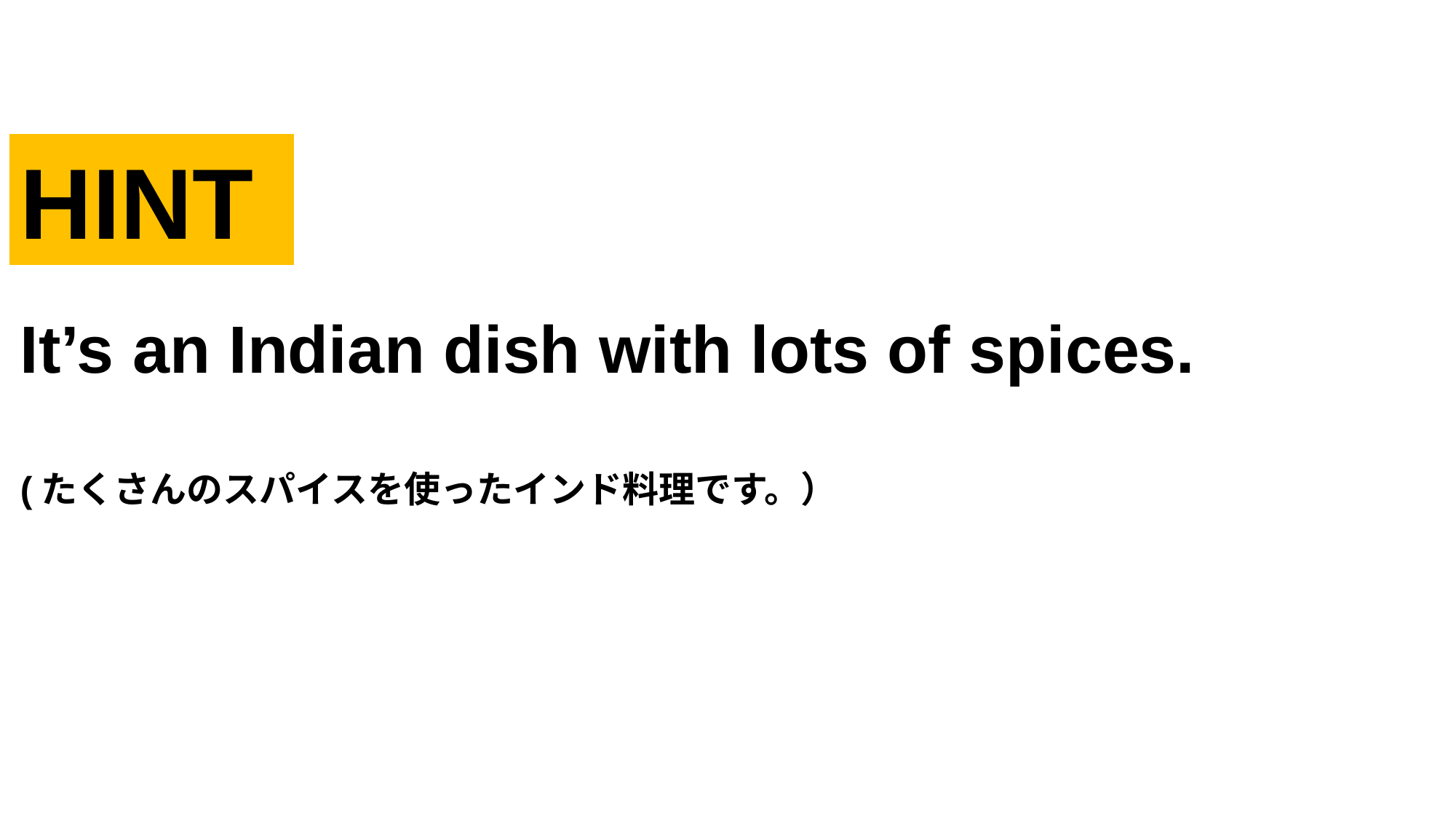

HINT
It’s an Indian dish with lots of spices.

(たくさんのスパイスを使ったインド料理です。）